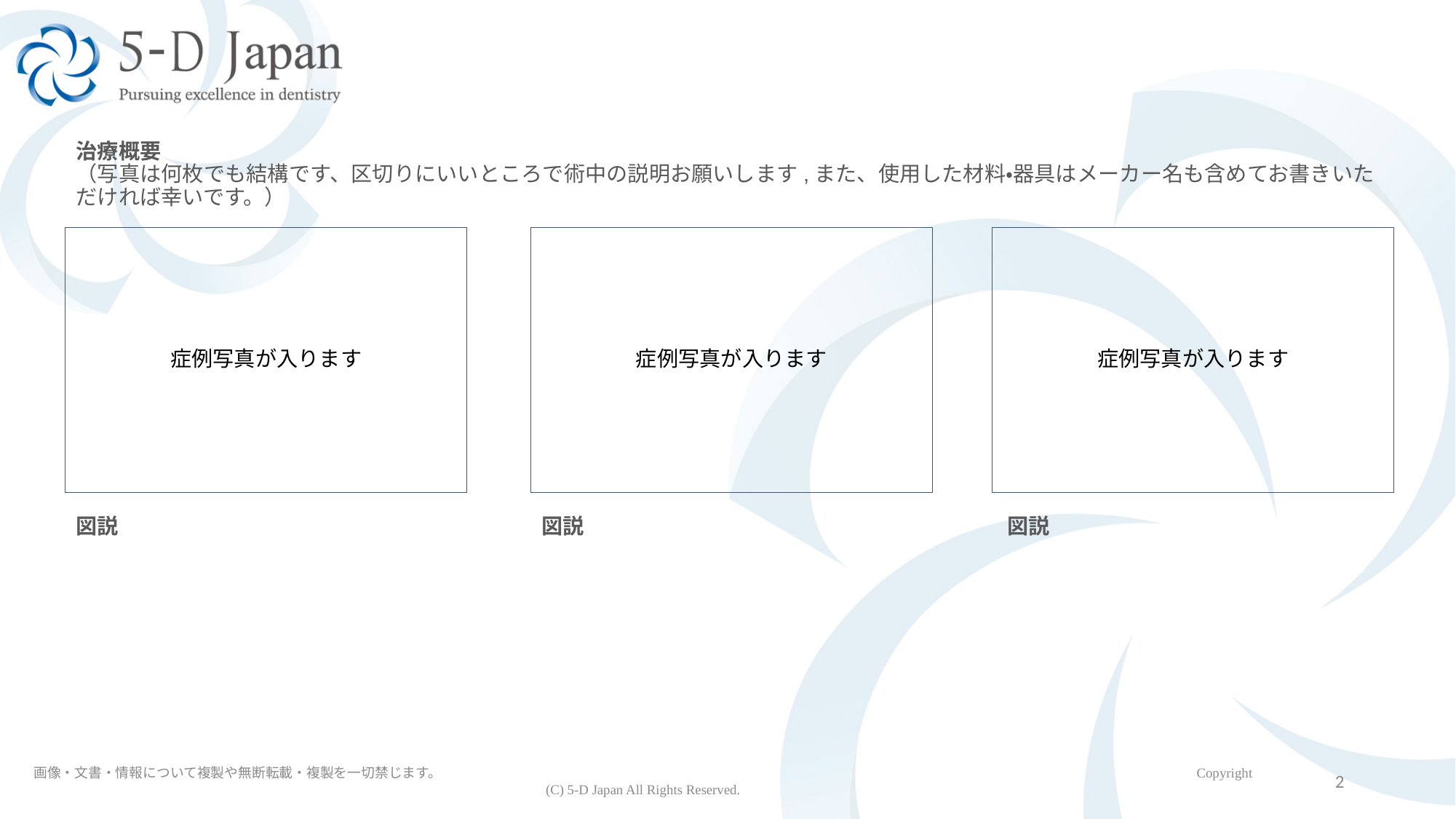

治療概要
（写真は何枚でも結構です、区切りにいいところで術中の説明お願いします,また、使用した材料・器具はメーカー名も含めてお書きいただければ幸いです。）
症例写真が入ります
症例写真が入ります
症例写真が入ります
図説
図説
図説
2
画像・文書・情報について複製や無断転載・複製を一切禁じます。		　　　　　　　　　　　　　　　　　　　　　　　　　　　　　　　　　　　　　　　　　　　　　Copyright (C) 5-D Japan All Rights Reserved.